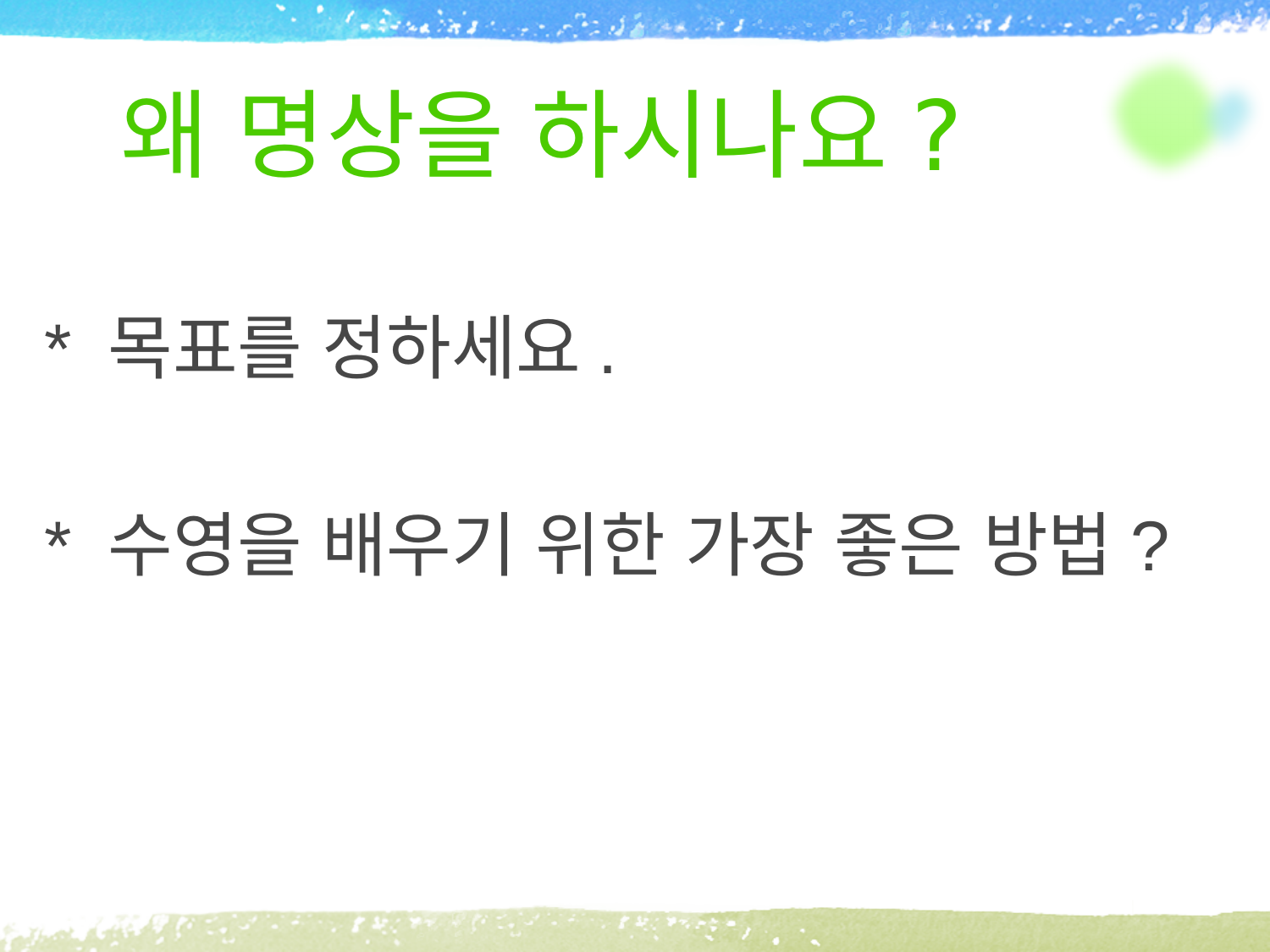

# 왜 명상을 하시나요?

* 목표를 정하세요.

* 수영을 배우기 위한 가장 좋은 방법?